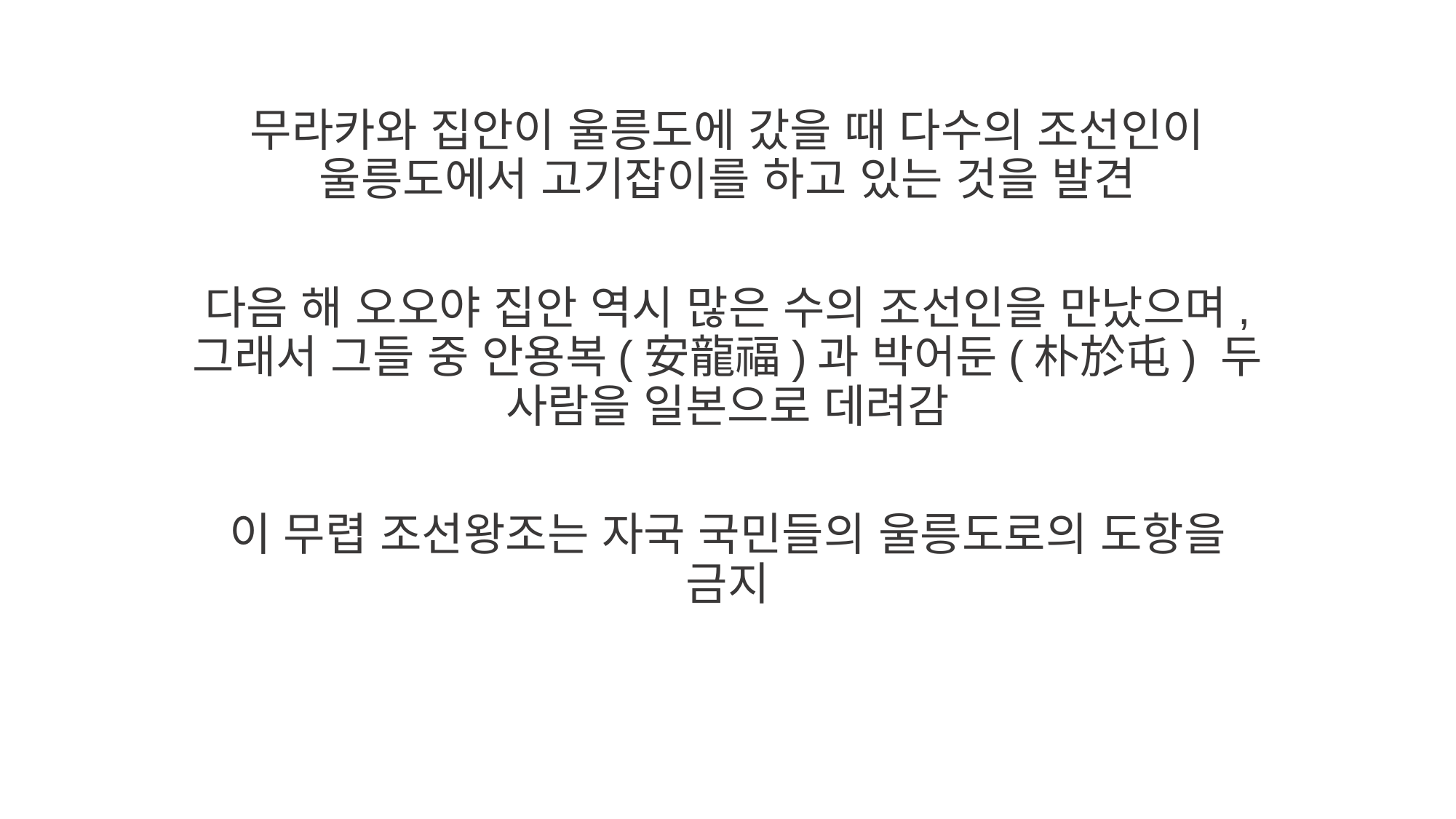

무라카와 집안이 울릉도에 갔을 때 다수의 조선인이 울릉도에서 고기잡이를 하고 있는 것을 발견

다음 해 오오야 집안 역시 많은 수의 조선인을 만났으며, 그래서 그들 중 안용복(安龍福)과 박어둔(朴於屯) 두 사람을 일본으로 데려감

이 무렵 조선왕조는 자국 국민들의 울릉도로의 도항을 금지